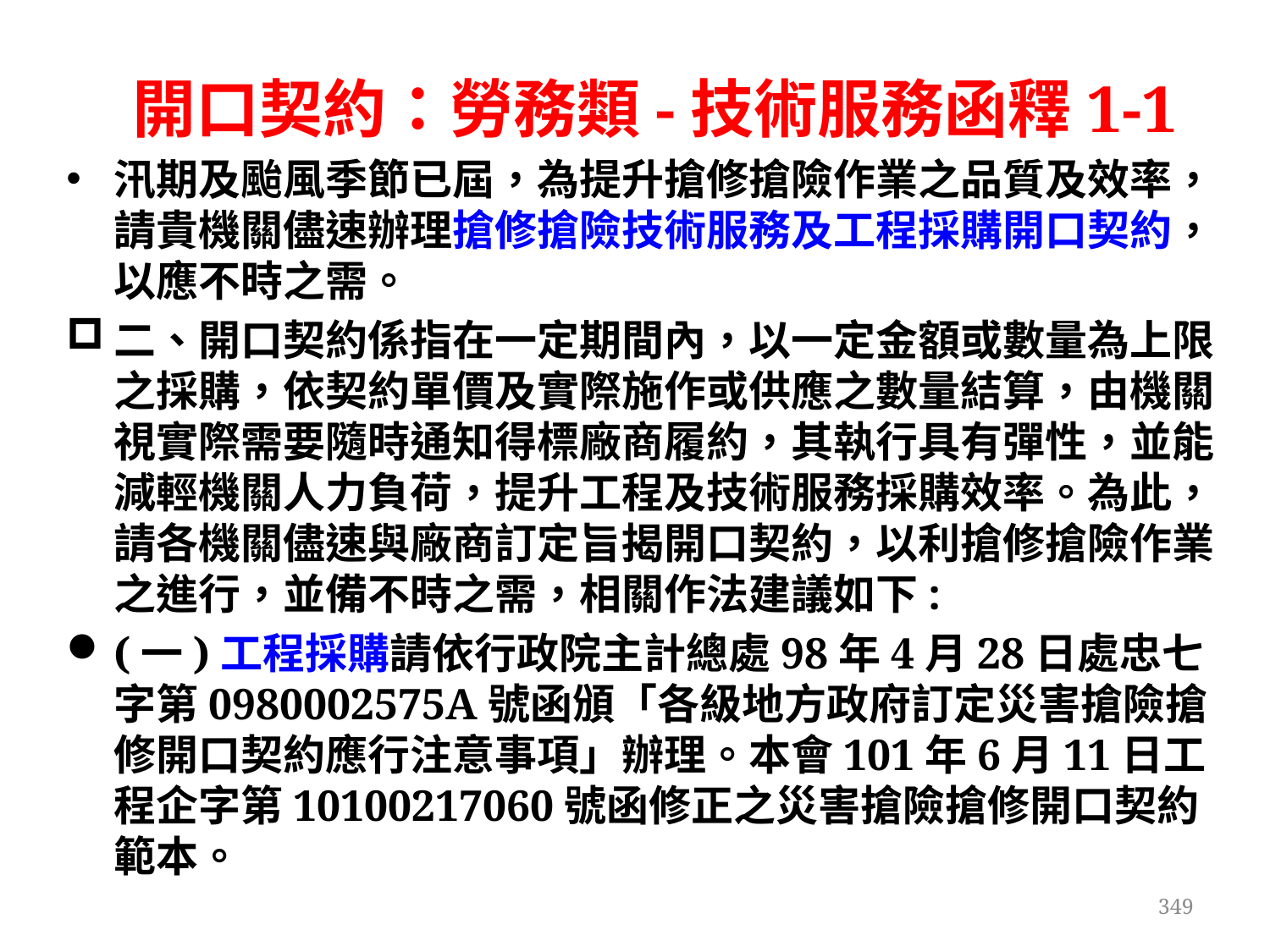

# 開口契約：勞務類-技術服務函釋1-1
汛期及颱風季節已屆，為提升搶修搶險作業之品質及效率，請貴機關儘速辦理搶修搶險技術服務及工程採購開口契約，以應不時之需。
二、開口契約係指在一定期間內，以一定金額或數量為上限之採購，依契約單價及實際施作或供應之數量結算，由機關視實際需要隨時通知得標廠商履約，其執行具有彈性，並能減輕機關人力負荷，提升工程及技術服務採購效率。為此，請各機關儘速與廠商訂定旨揭開口契約，以利搶修搶險作業之進行，並備不時之需，相關作法建議如下:
(一)工程採購請依行政院主計總處98年4月28日處忠七字第0980002575A號函頒「各級地方政府訂定災害搶險搶修開口契約應行注意事項」辦理。本會101年6月11日工程企字第10100217060號函修正之災害搶險搶修開口契約範本。
349